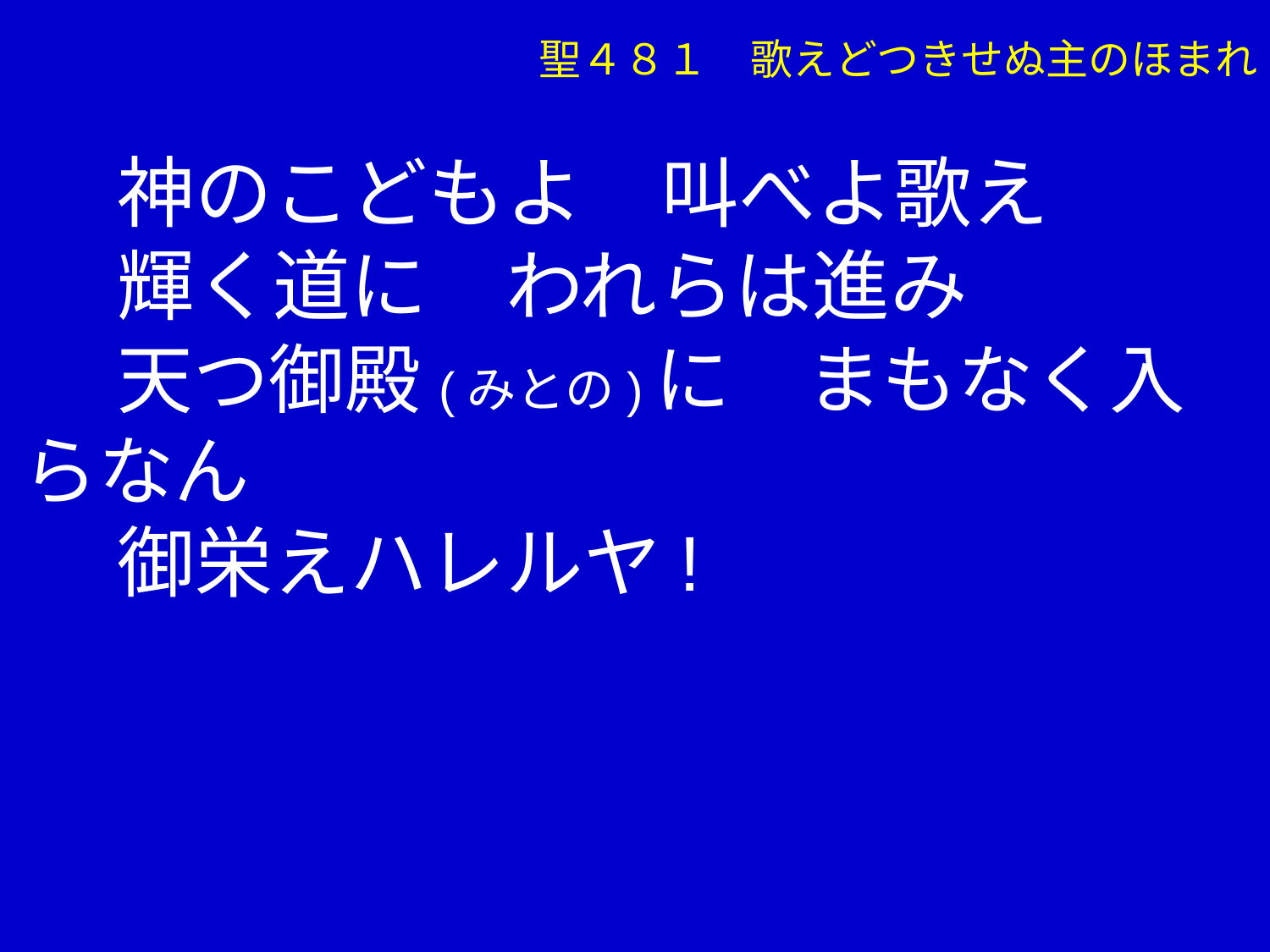

聖４８１　歌えどつきせぬ主のほまれ
　 神のこどもよ　叫べよ歌え
　 輝く道に　われらは進み
　 天つ御殿(みとの)に　まもなく入らなん
　 御栄えハレルヤ!